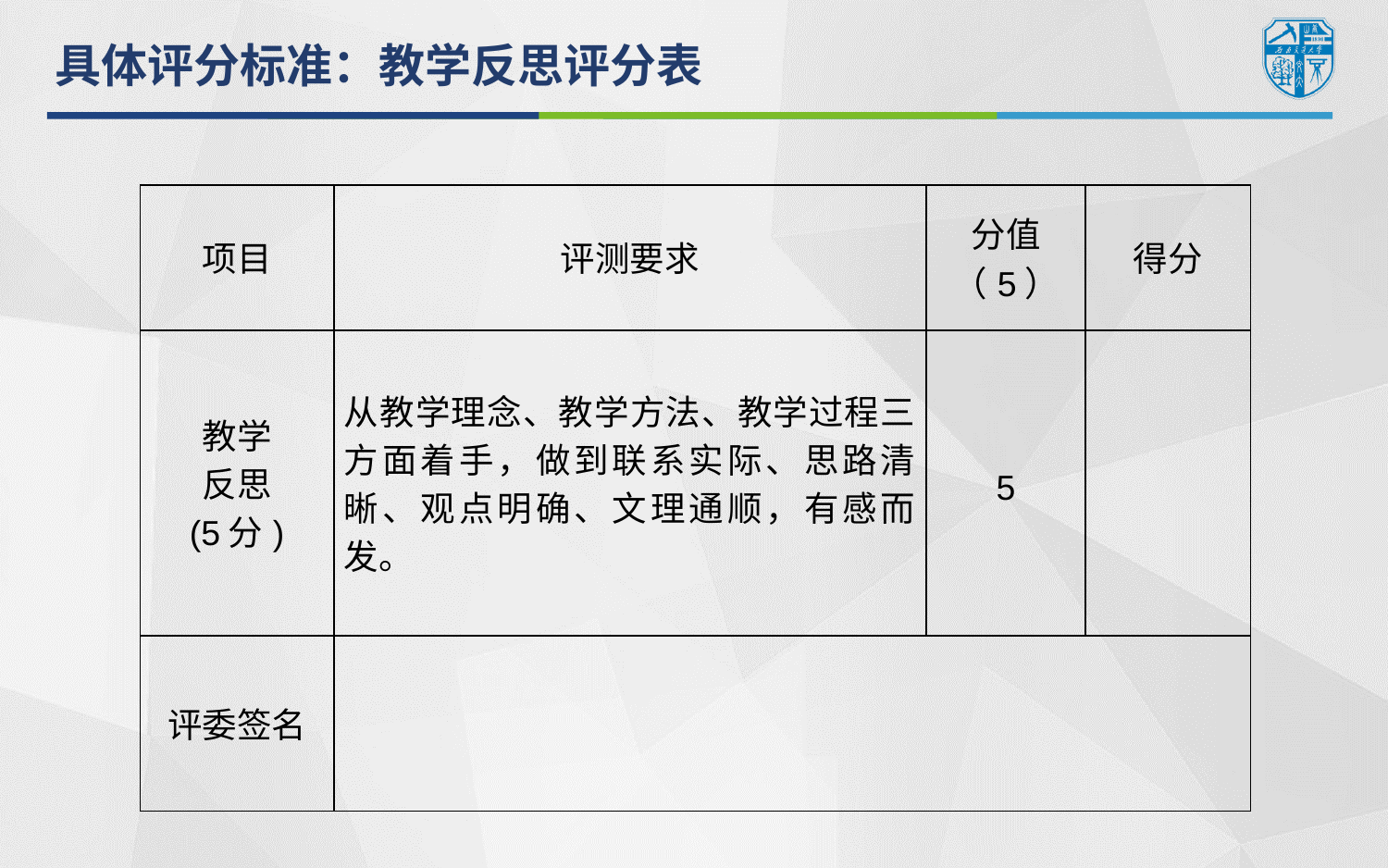

具体评分标准：教学反思评分表

| 项目 | 评测要求 | 分值（5） | 得分 |
| --- | --- | --- | --- |
| 教学 反思 (5分) | 从教学理念、教学方法、教学过程三方面着手，做到联系实际、思路清晰、观点明确、文理通顺，有感而发。 | 5 |  |
| 评委签名 |  |  |  |